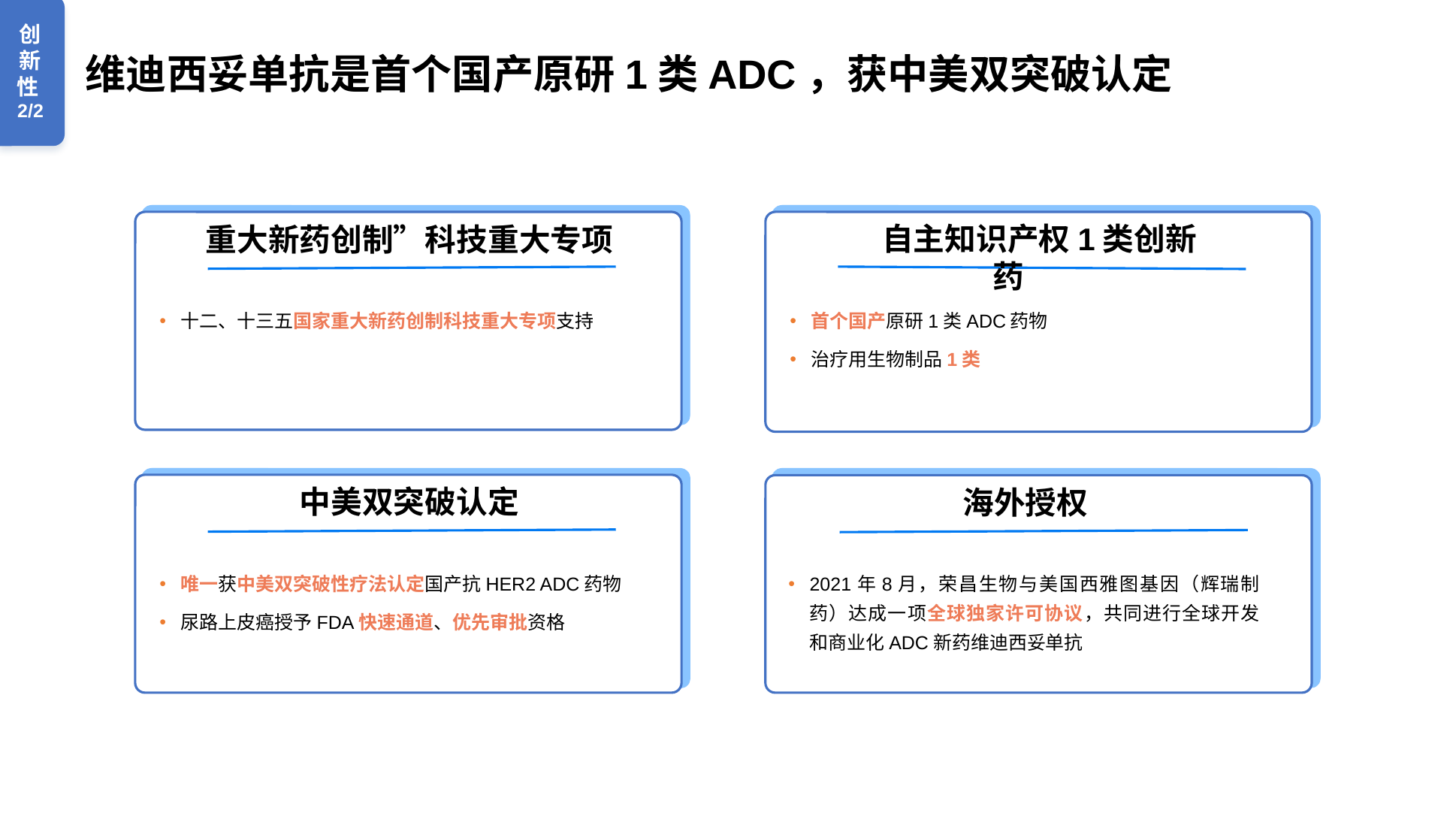

# 维迪西妥单抗是首个国产原研1类ADC，获中美双突破认定
创新性2/2

家“重大新药创制”科技重大专项
家“自主知识产权1类创新药
主
主
十二、十三五国家重大新药创制科技重大专项支持

首个国产原研1类ADC药物
治疗用生物制品1类

家“中美双突破认定
家海外授权

主
主
唯一获中美双突破性疗法认定国产抗HER2 ADC药物
尿路上皮癌授予FDA快速通道、优先审批资格
2021年8月，荣昌生物与美国西雅图基因（辉瑞制药）达成一项全球独家许可协议，共同进行全球开发和商业化ADC新药维迪西妥单抗